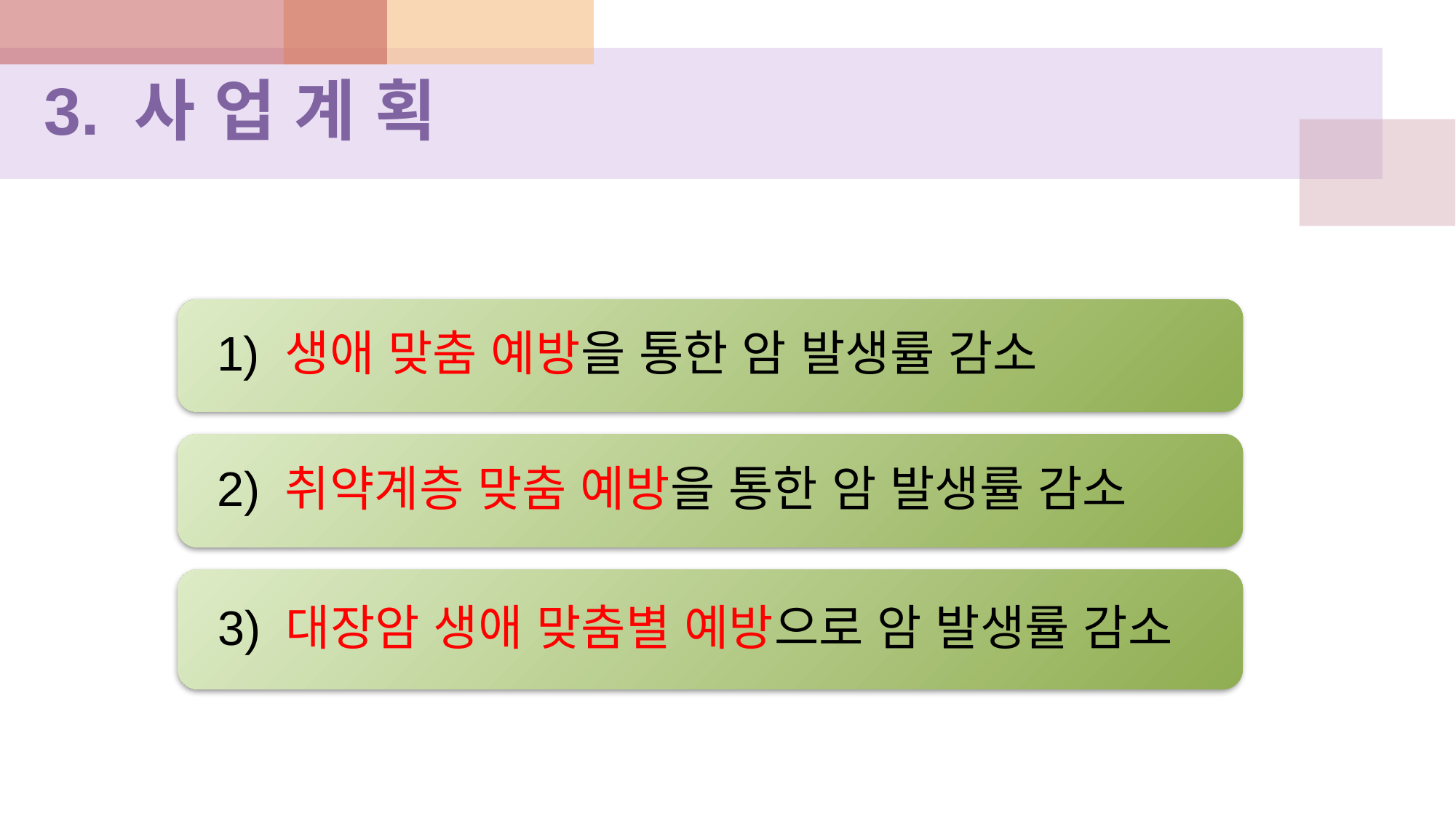

3. 사 업 계 획
 1) 생애 맞춤 예방을 통한 암 발생률 감소
 2) 취약계층 맞춤 예방을 통한 암 발생률 감소
 3) 대장암 생애 맞춤별 예방으로 암 발생률 감소